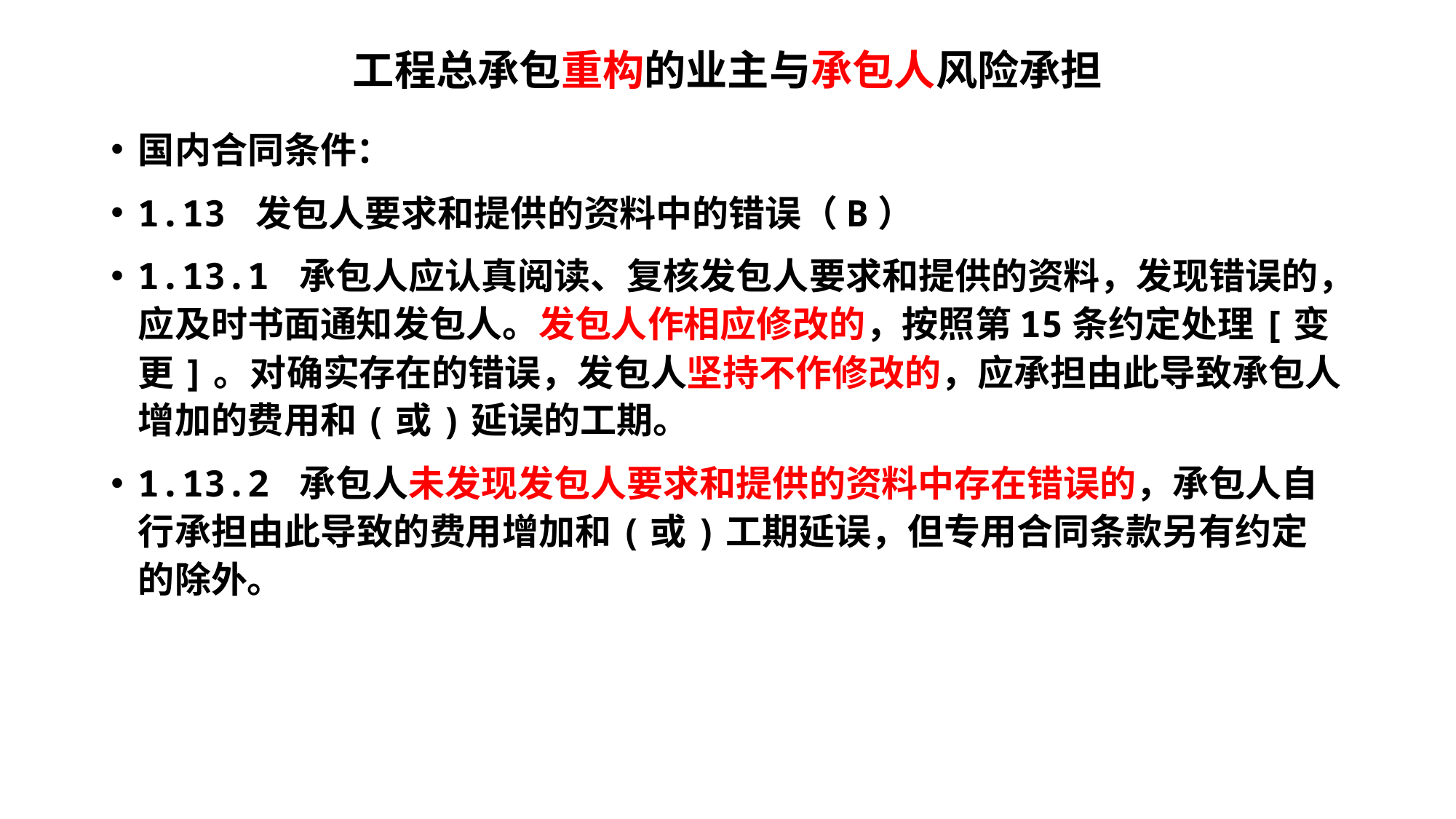

# 工程总承包重构的业主与承包人风险承担
国内合同条件：
1.13 发包人要求和提供的资料中的错误（B）
1.13.1 承包人应认真阅读、复核发包人要求和提供的资料，发现错误的，应及时书面通知发包人。发包人作相应修改的，按照第15条约定处理[变更]。对确实存在的错误，发包人坚持不作修改的，应承担由此导致承包人增加的费用和(或)延误的工期。
1.13.2 承包人未发现发包人要求和提供的资料中存在错误的，承包人自行承担由此导致的费用增加和(或)工期延误，但专用合同条款另有约定的除外。